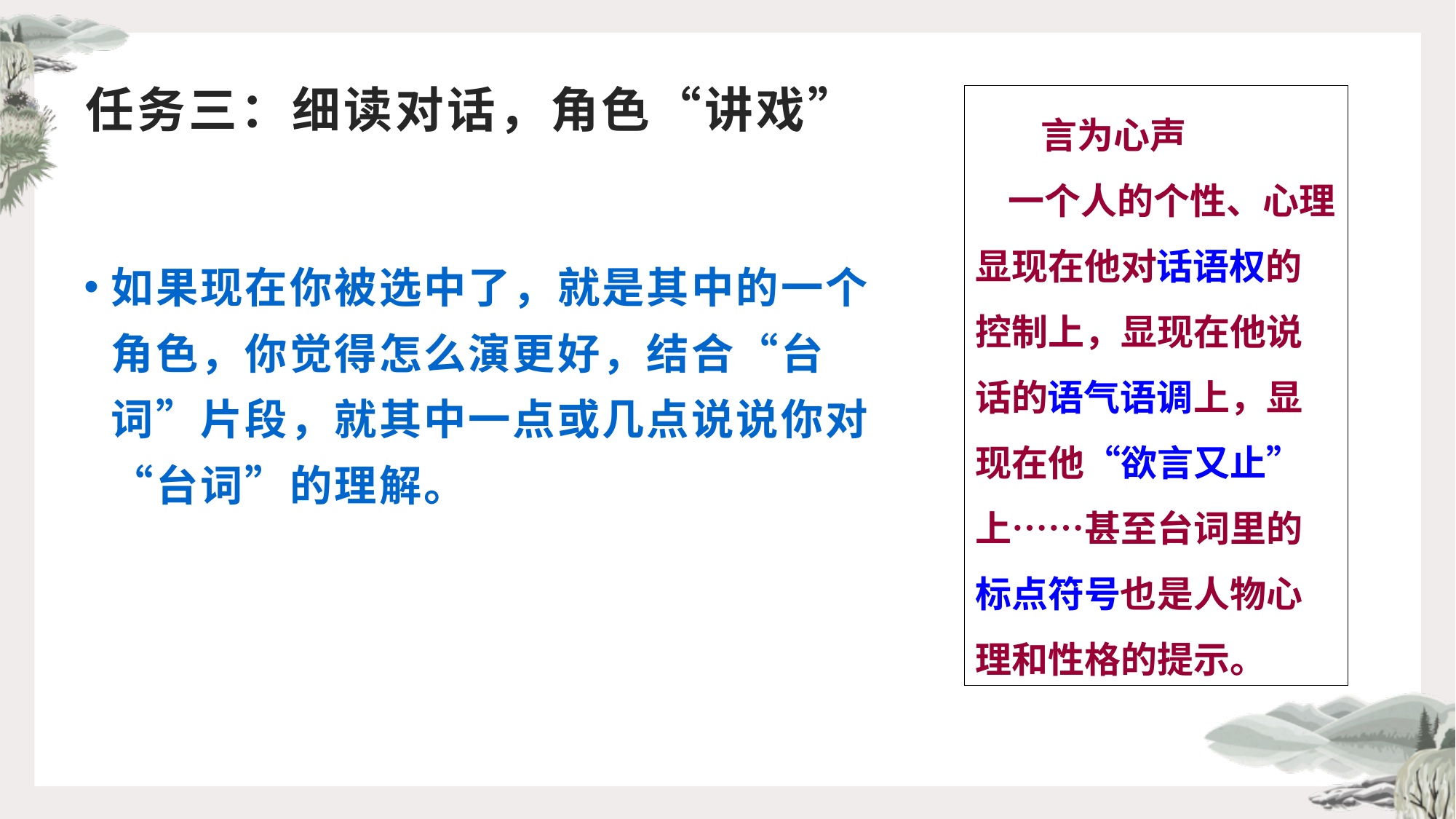

# 任务三：细读对话，角色“讲戏”
       言为心声
   一个人的个性、心理显现在他对话语权的控制上，显现在他说话的语气语调上，显现在他“欲言又止”上……甚至台词里的标点符号也是人物心理和性格的提示。
如果现在你被选中了，就是其中的一个角色，你觉得怎么演更好，结合“台词”片段，就其中一点或几点说说你对“台词”的理解。